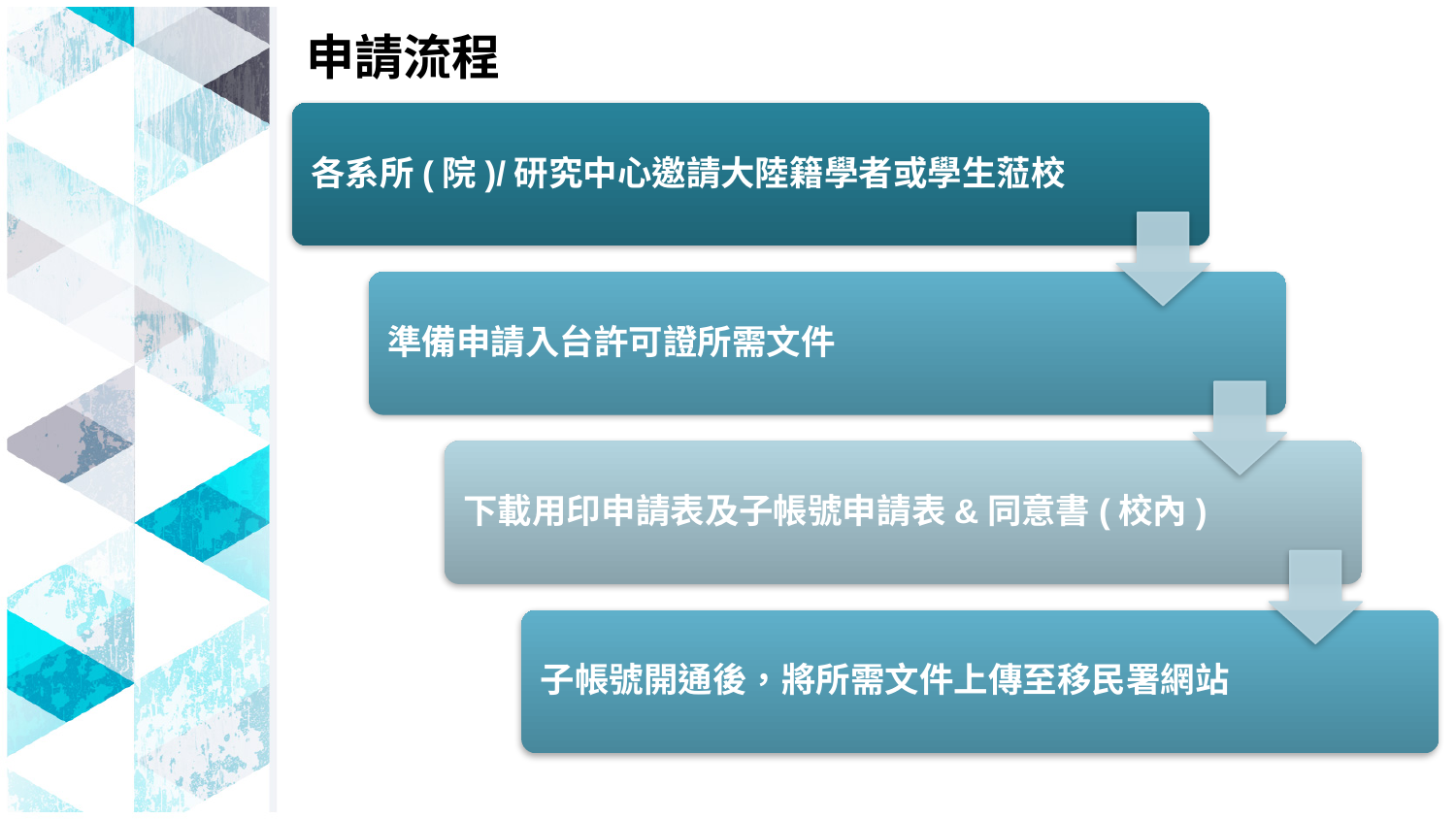

申請流程
各系所(院)/研究中心邀請大陸籍學者或學生蒞校
準備申請入台許可證所需文件
下載用印申請表及子帳號申請表&同意書(校內)
子帳號開通後，將所需文件上傳至移民署網站